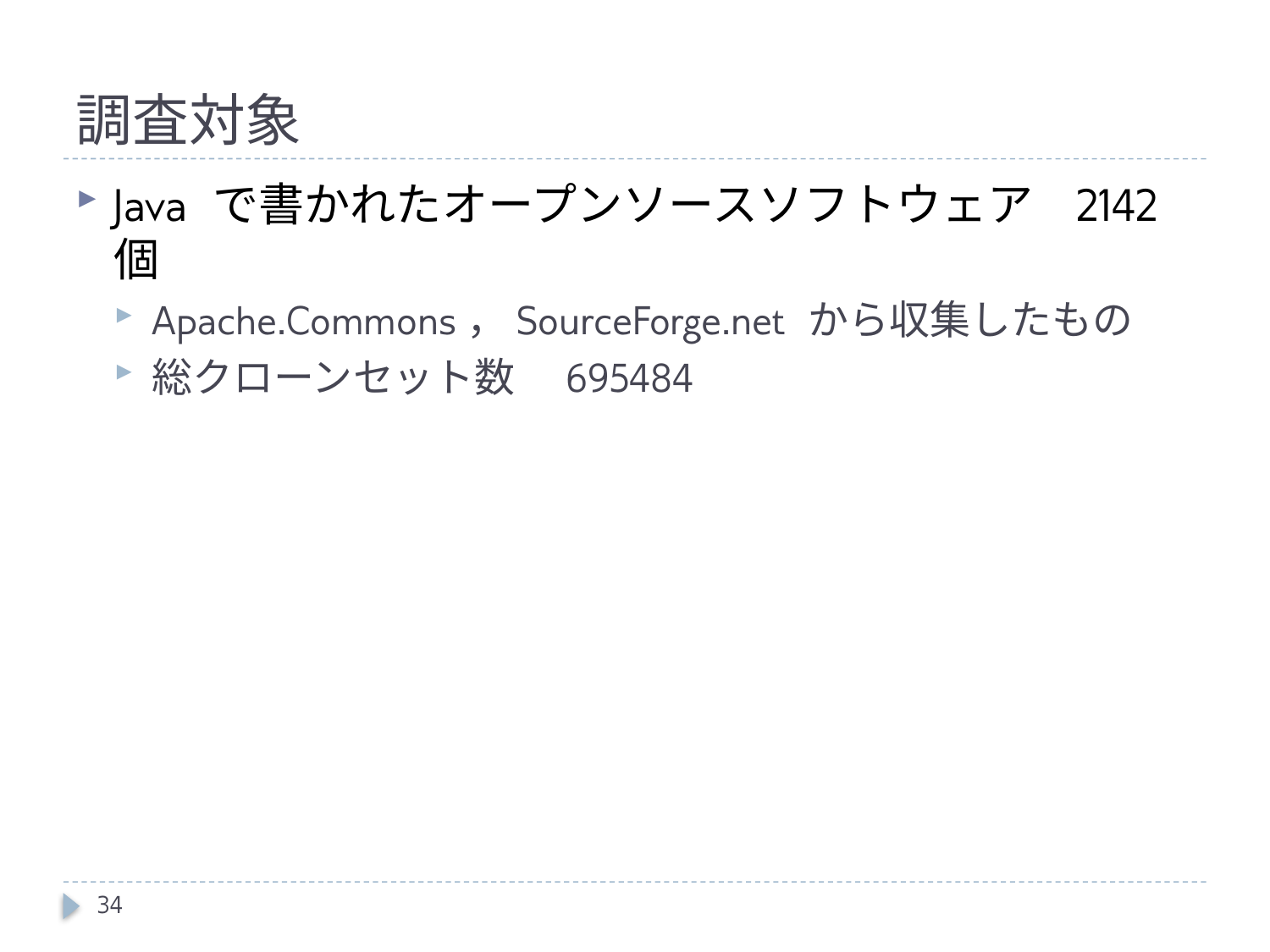

# 調査対象
Java で書かれたオープンソースソフトウェア   2142個
Apache.Commons，SourceForge.net から収集したもの
総クローンセット数　695484

34